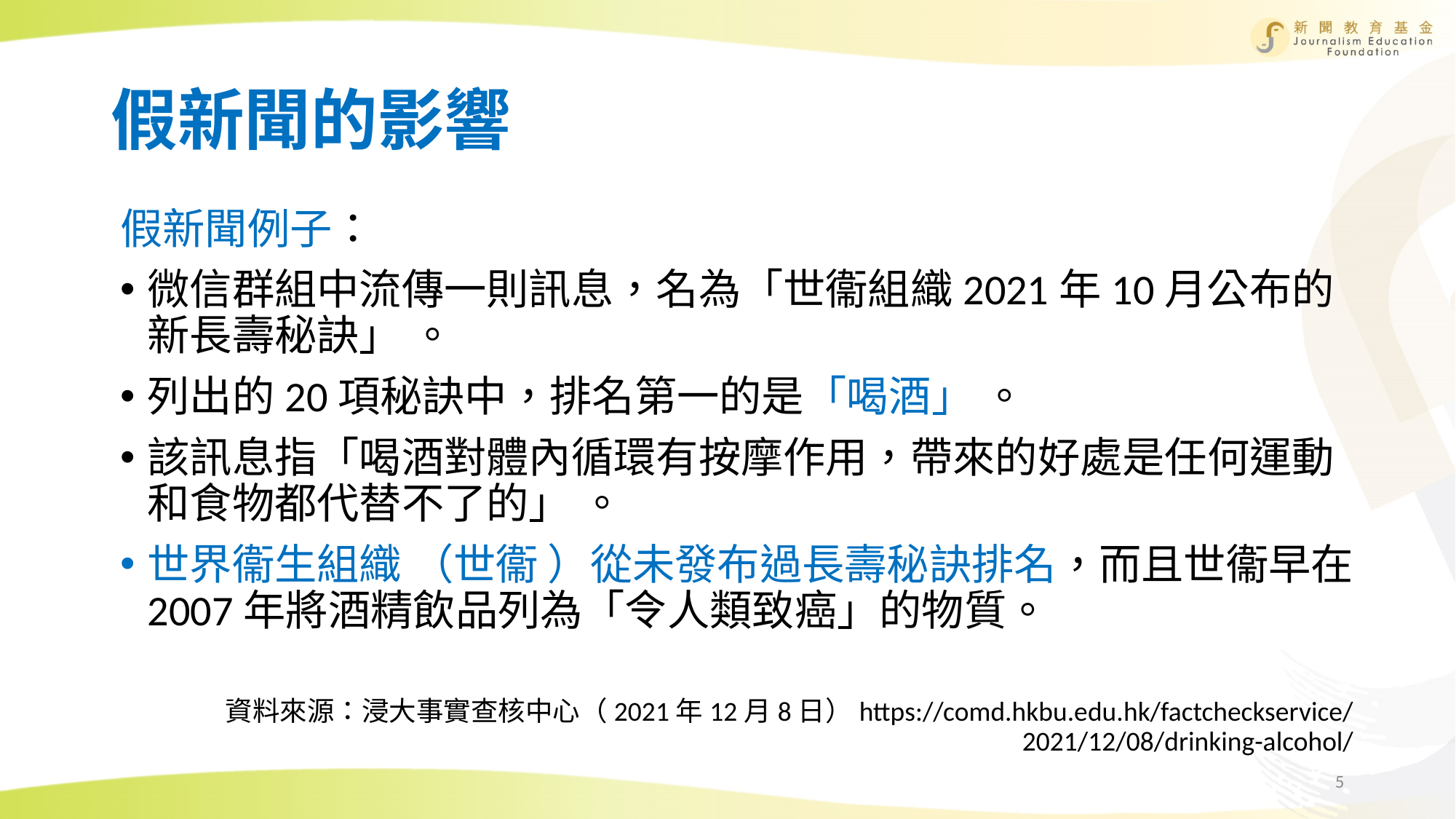

# 假新聞的影響
假新聞例子：
微信群組中流傳一則訊息，名為「世衞組織2021年10月公布的新長壽秘訣」 。
列出的20項秘訣中，排名第一的是「喝酒」 。
該訊息指「喝酒對體內循環有按摩作用，帶來的好處是任何運動和食物都代替不了的」 。
世界衞生組織 （世衞 ）從未發布過長壽秘訣排名，而且世衞早在2007年將酒精飲品列為「令人類致癌」的物質。

資料來源：浸大事實查核中心（2021年12月8日）https://comd.hkbu.edu.hk/factcheckservice/2021/12/08/drinking-alcohol/
5